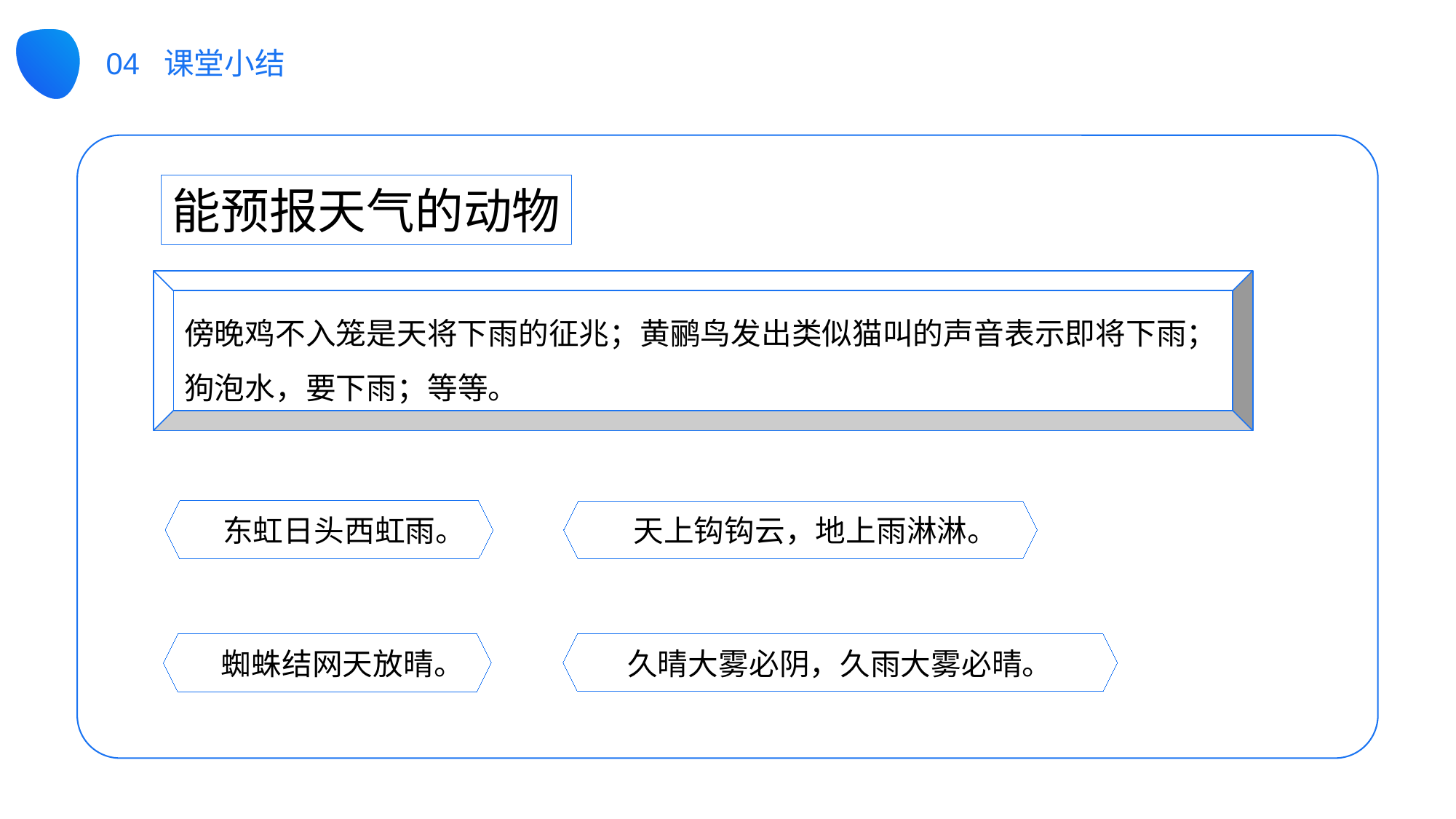

04  课堂小结

能预报天气的动物
傍晚鸡不入笼是天将下雨的征兆；黄鹂鸟发出类似猫叫的声音表示即将下雨；狗泡水，要下雨；等等。
东虹日头西虹雨。
天上钩钩云，地上雨淋淋。
蜘蛛结网天放晴。
久晴大雾必阴，久雨大雾必晴。